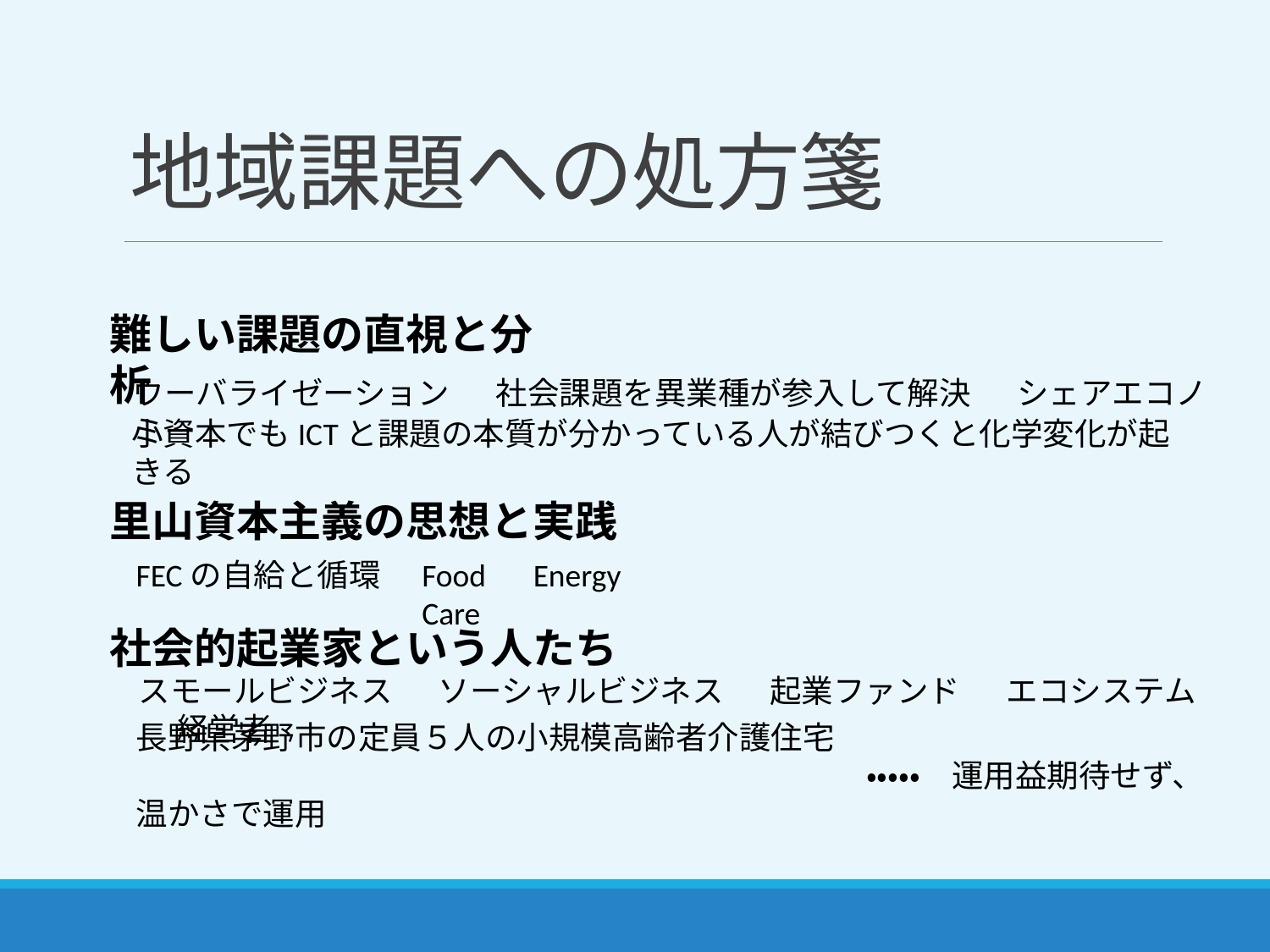

# 地域課題への処方箋
難しい課題の直視と分析

ウーバライゼーション  　社会課題を異業種が参入して解決　  シェアエコノミー

小資本でもICTと課題の本質が分かっている人が結びつくと化学変化が起きる

里山資本主義の思想と実践

FECの自給と循環
Food　Energy　 Care
社会的起業家という人たち
スモールビジネス 　 ソーシャルビジネス　  起業ファンド　  エコシステム　 経営者

長野県茅野市の定員５人の小規模高齢者介護住宅
　　　　　　　　　　　　　　　　　　　　　　　・・・・・　運用益期待せず、温かさで運用